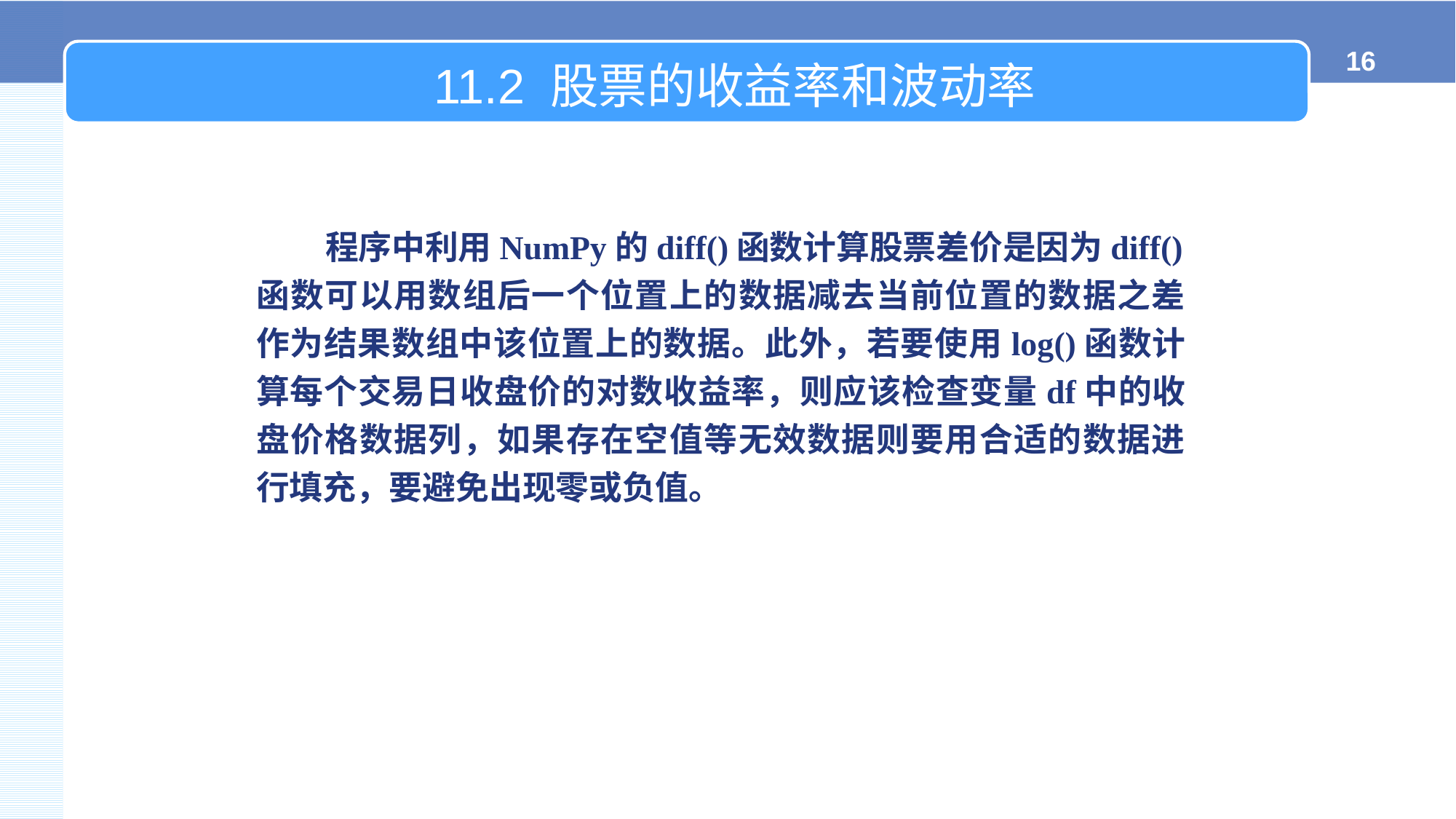

11.2 股票的收益率和波动率
        程序中利用NumPy的diff()函数计算股票差价是因为diff()函数可以用数组后一个位置上的数据减去当前位置的数据之差作为结果数组中该位置上的数据。此外，若要使用log()函数计算每个交易日收盘价的对数收益率，则应该检查变量df中的收盘价格数据列，如果存在空值等无效数据则要用合适的数据进行填充，要避免出现零或负值。